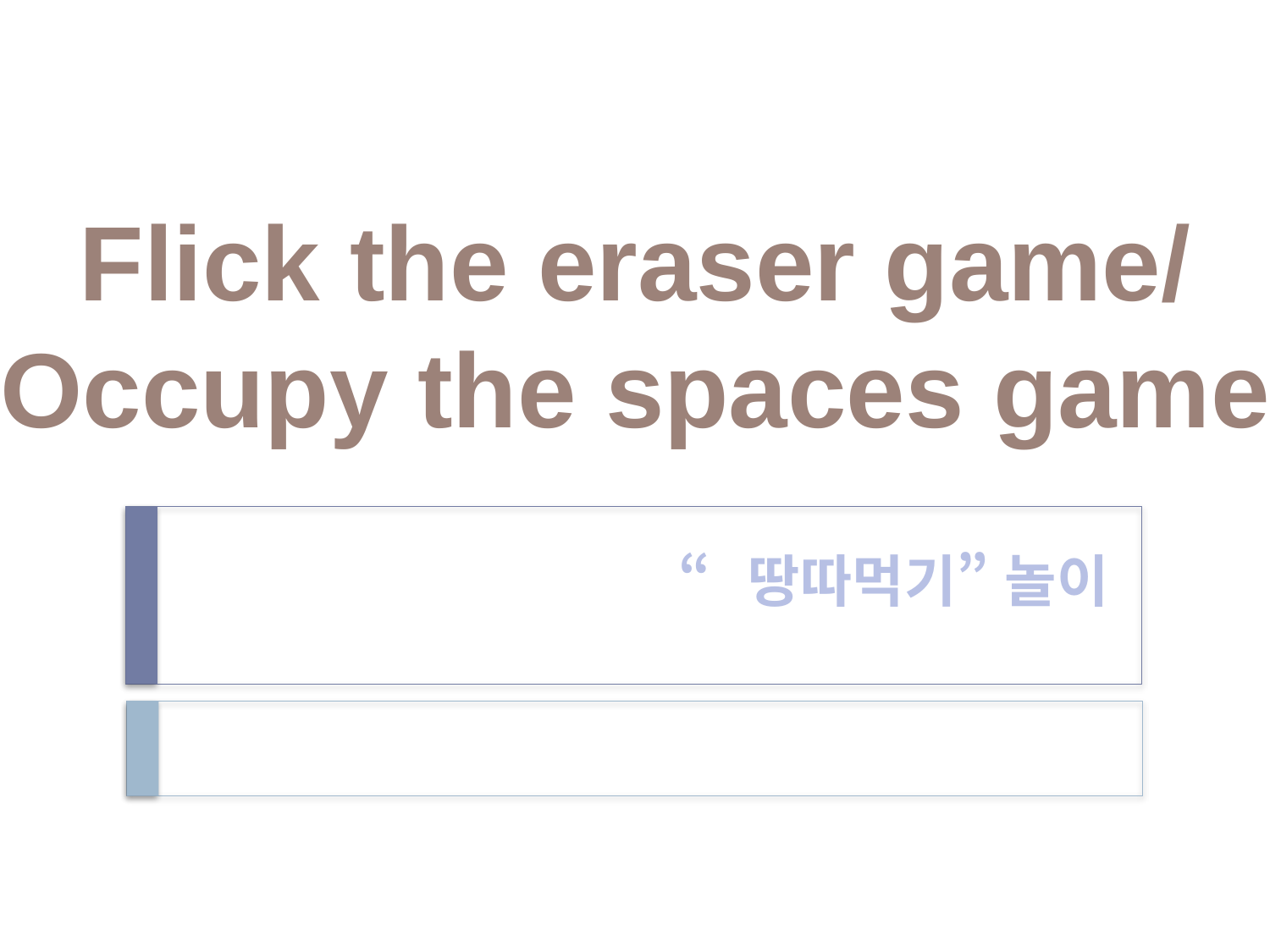

Flick the eraser game/
Occupy the spaces game
# “땅따먹기” 놀이